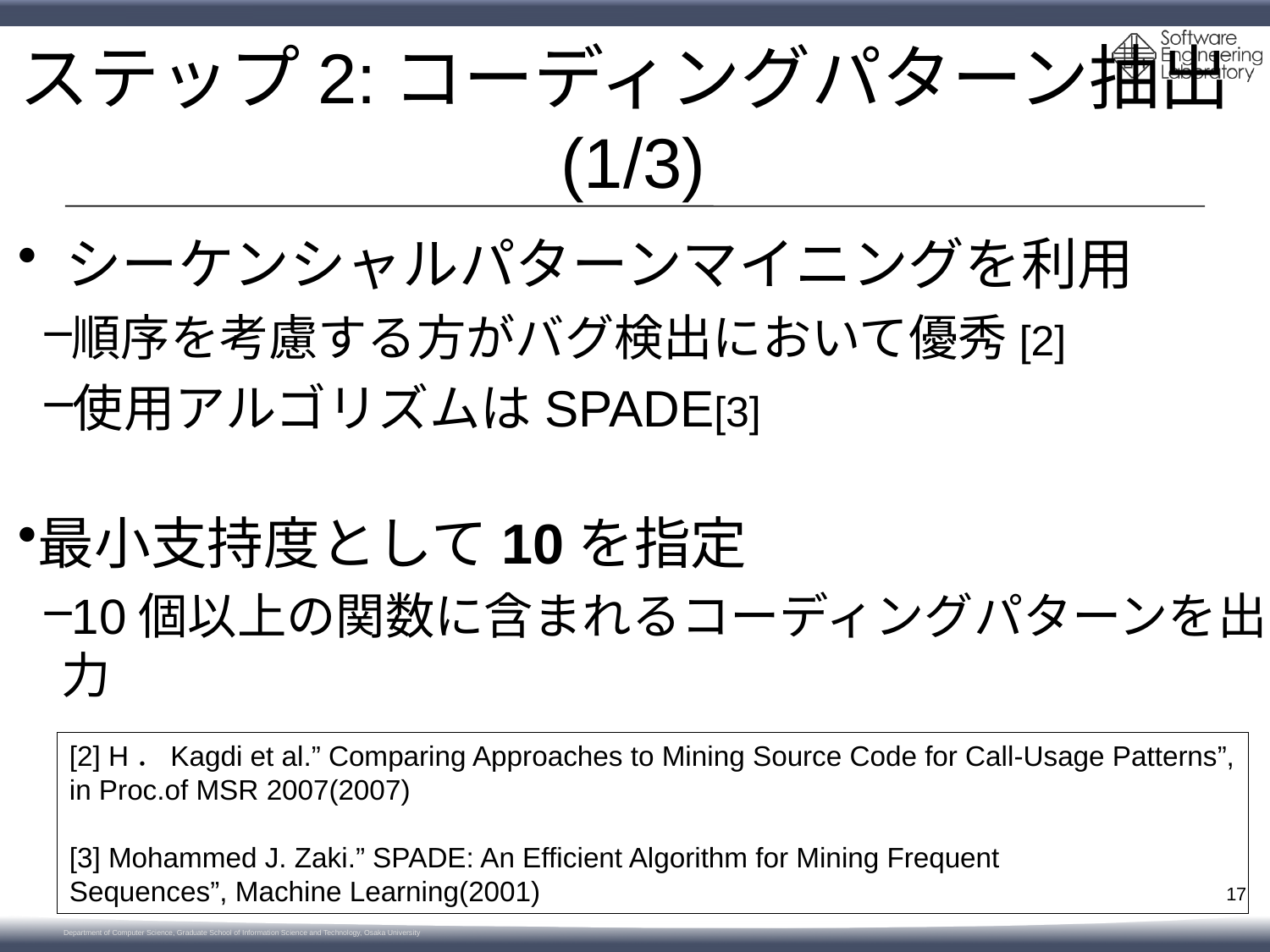

# ステップ2:コーディングパターン抽出(1/3)
シーケンシャルパターンマイニングを利用
順序を考慮する方がバグ検出において優秀[2]
使用アルゴリズムはSPADE[3]

最小支持度として10を指定
10個以上の関数に含まれるコーディングパターンを出力
[2] H．Kagdi et al.” Comparing Approaches to Mining Source Code for Call-Usage Patterns”,
in Proc.of MSR 2007(2007)

[3] Mohammed J. Zaki.” SPADE: An Efficient Algorithm for Mining Frequent
Sequences”, Machine Learning(2001)
17